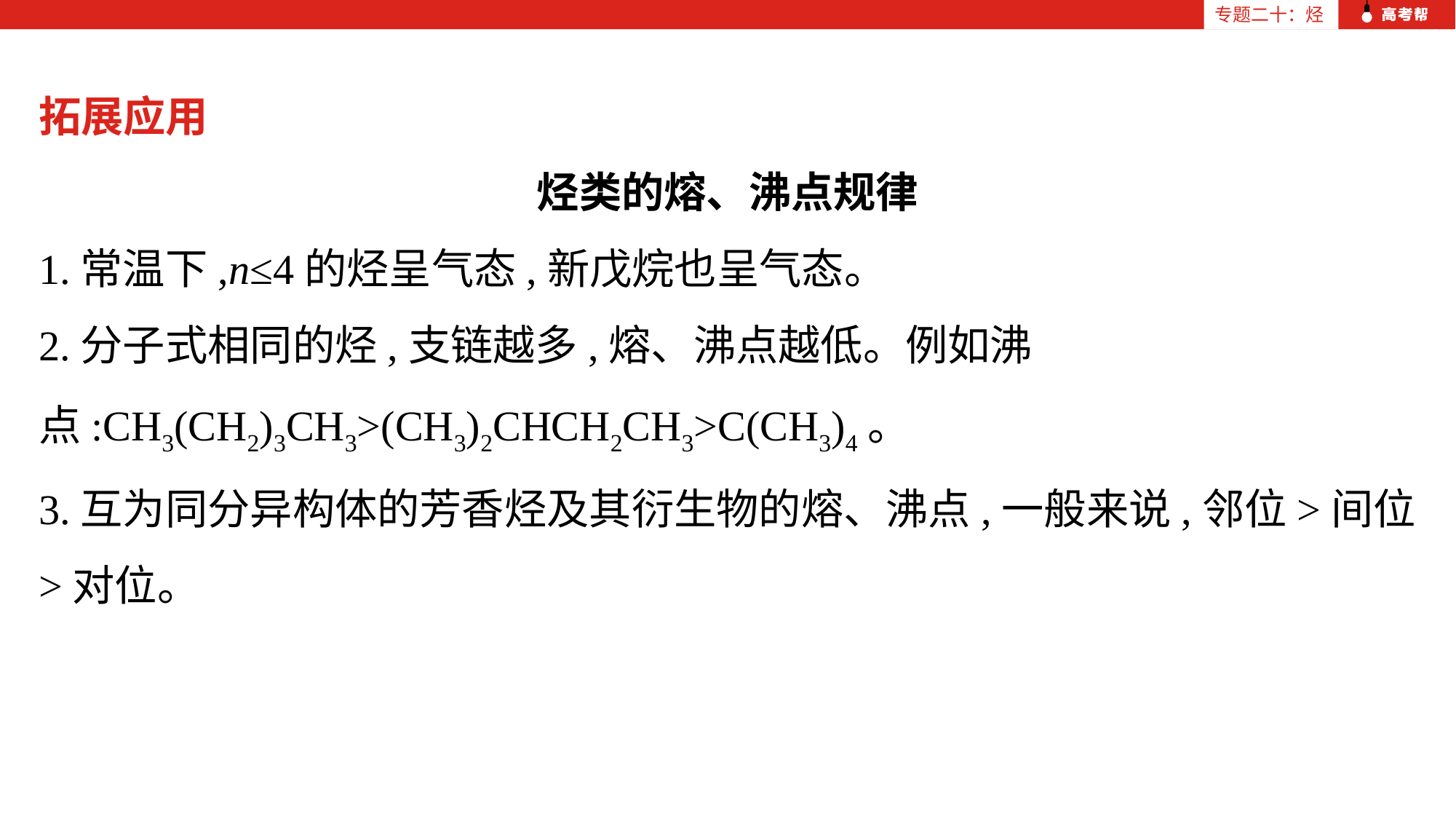

专题二十：烃
拓展应用
烃类的熔、沸点规律
1.常温下,n≤4的烃呈气态,新戊烷也呈气态。
2.分子式相同的烃,支链越多,熔、沸点越低。例如沸点:CH3(CH2)3CH3>(CH3)2CHCH2CH3>C(CH3)4。
3.互为同分异构体的芳香烃及其衍生物的熔、沸点,一般来说,邻位>间位>对位。